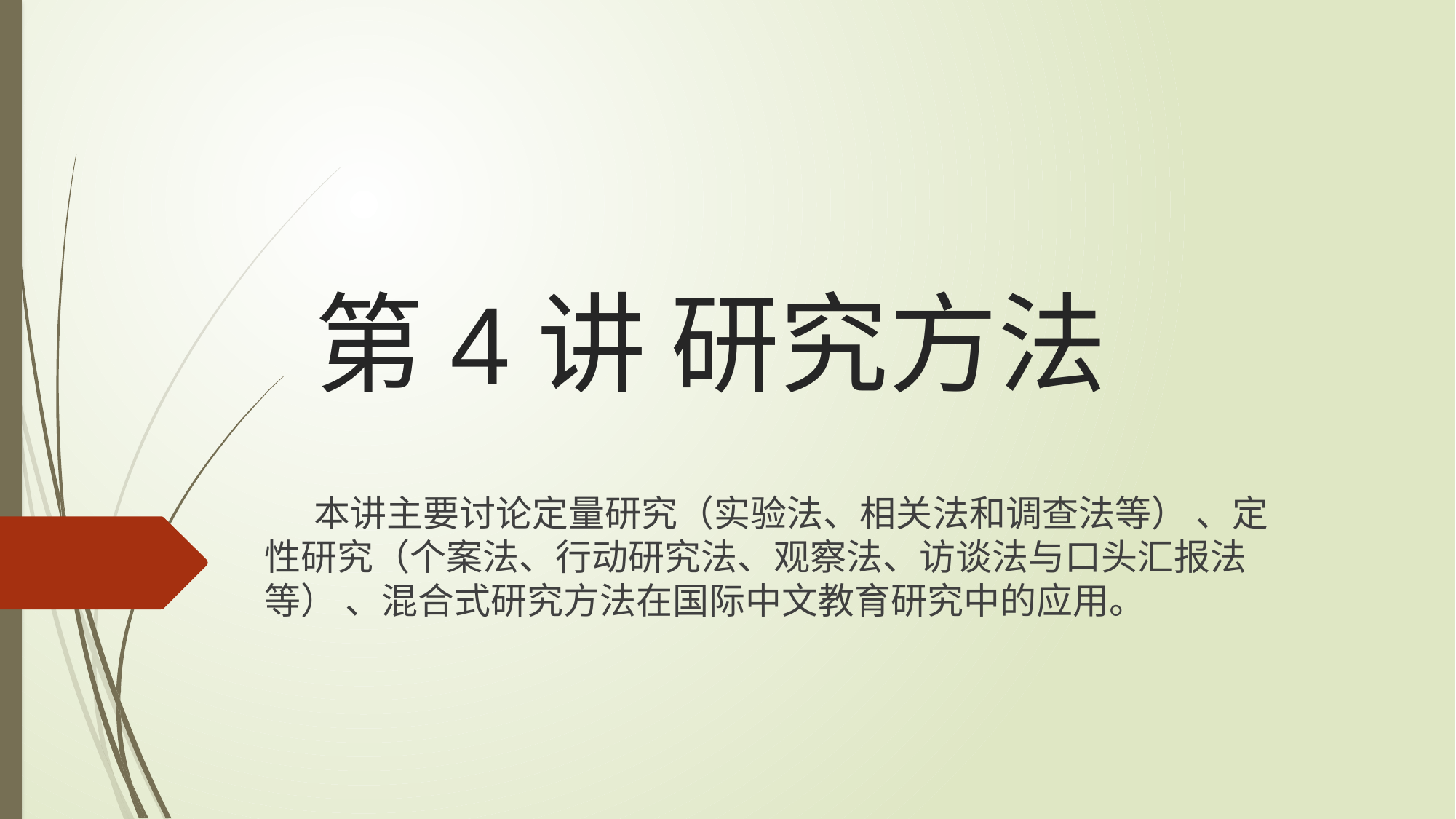

# 第4讲 研究方法
     本讲主要讨论定量研究（实验法、相关法和调查法等） 、定性研究（个案法、行动研究法、观察法、访谈法与口头汇报法等） 、混合式研究方法在国际中文教育研究中的应用。